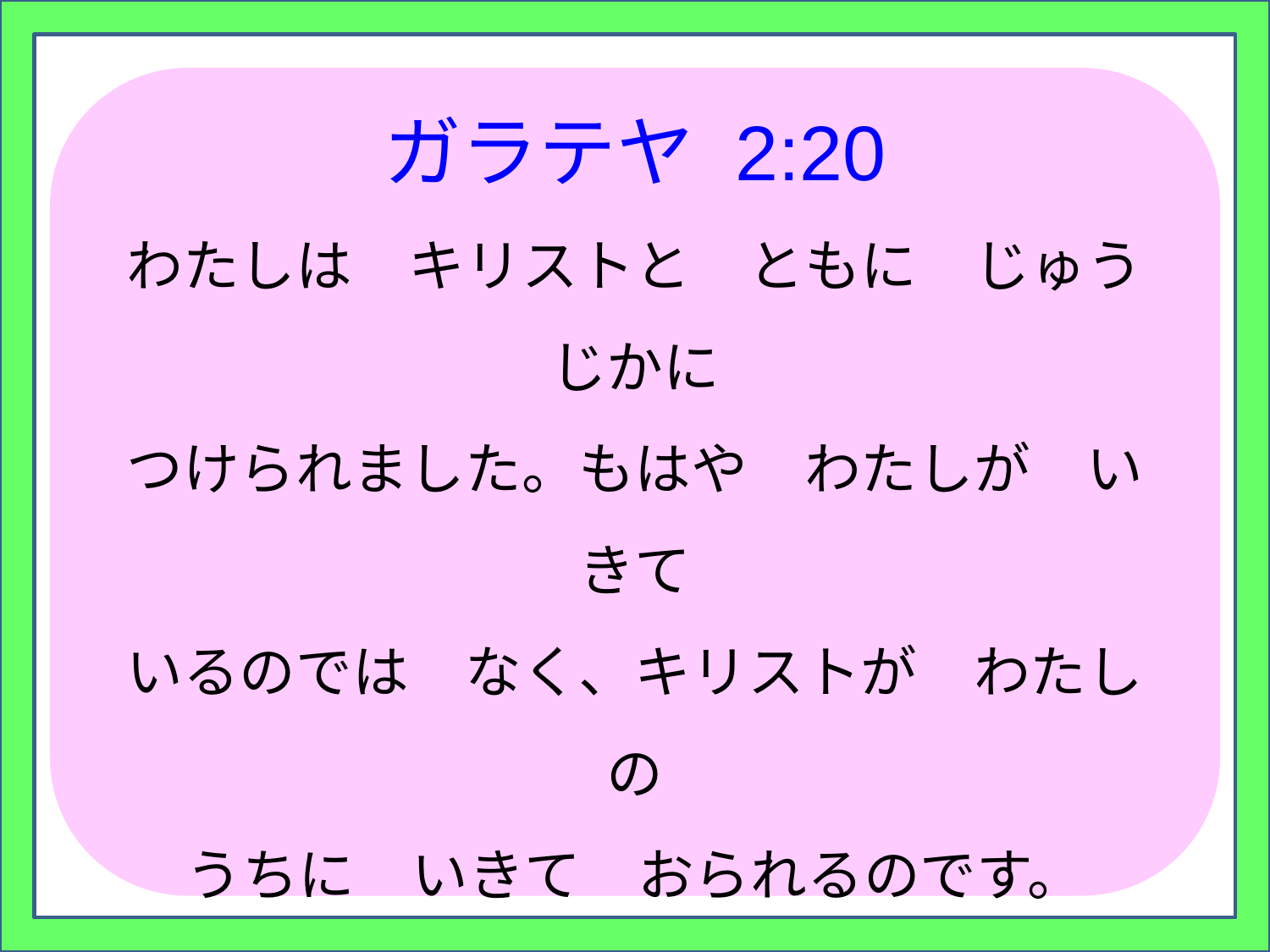

ガラテヤ 2:20
わたしは　キリストと　ともに　じゅうじかに
つけられました。もはや　わたしが　いきて
いるのでは　なく、キリストが　わたしの
うちに　いきて　おられるのです。